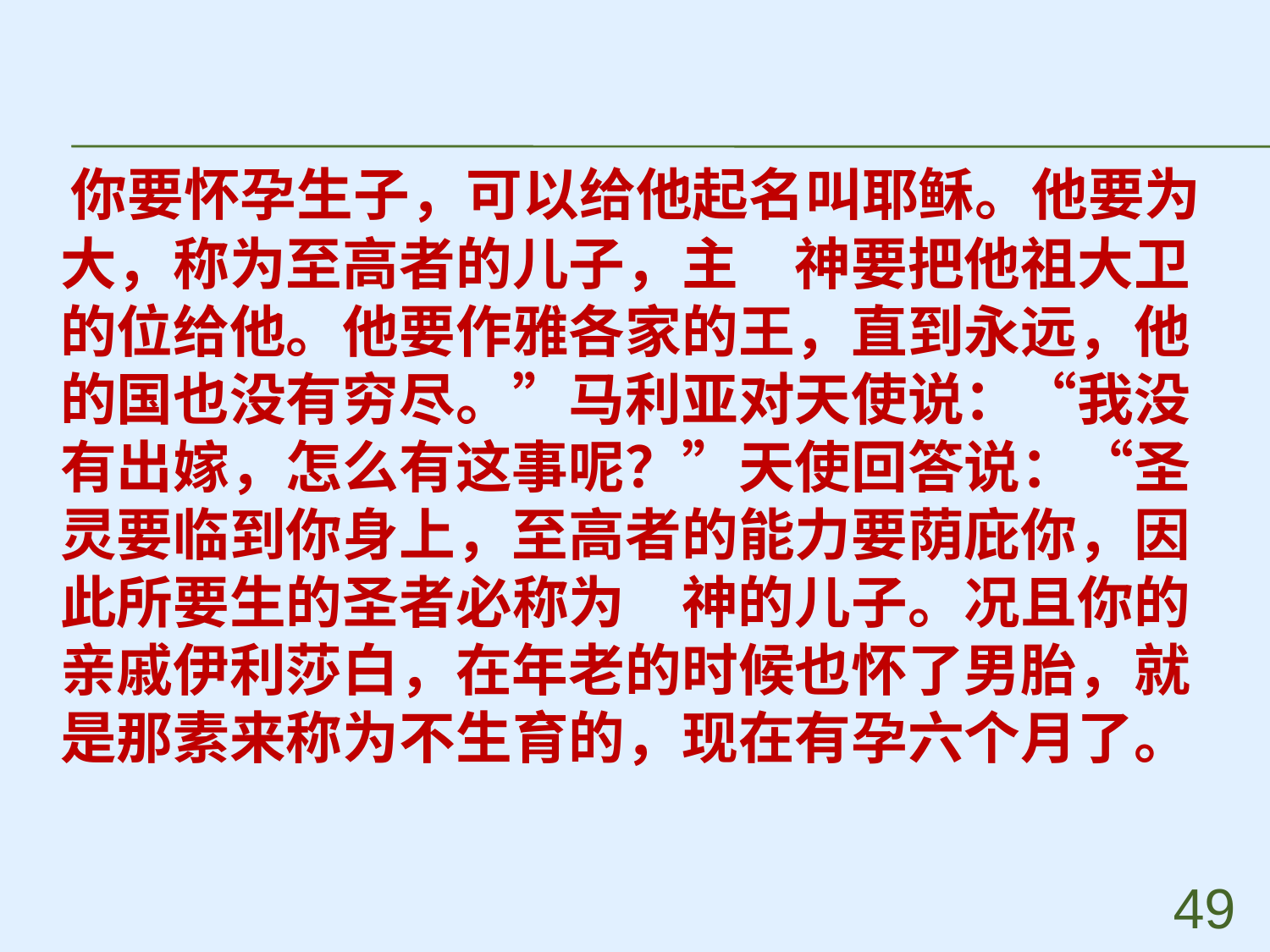

你要怀孕生子，可以给他起名叫耶稣。他要为大，称为至高者的儿子，主　神要把他祖大卫的位给他。他要作雅各家的王，直到永远，他的国也没有穷尽。”马利亚对天使说：“我没有出嫁，怎么有这事呢？”天使回答说：“圣灵要临到你身上，至高者的能力要荫庇你，因此所要生的圣者必称为　神的儿子。况且你的亲戚伊利莎白，在年老的时候也怀了男胎，就是那素来称为不生育的，现在有孕六个月了。
49